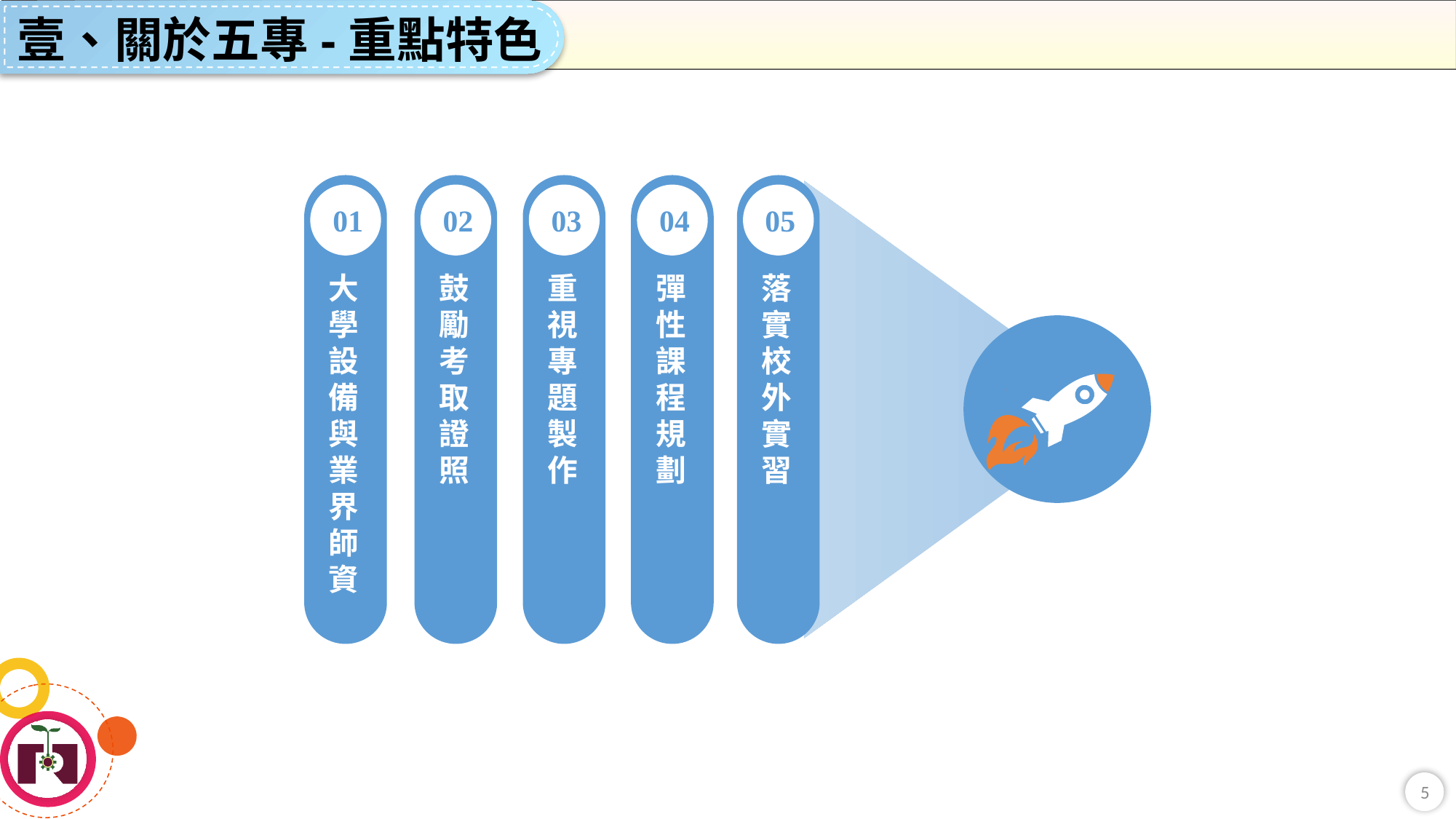

壹、關於五專-重點特色

01
02
03
04
05

鼓勵考取證照
重視專題製作
彈性課程規劃
落實校外實習
大學設備與業界師資